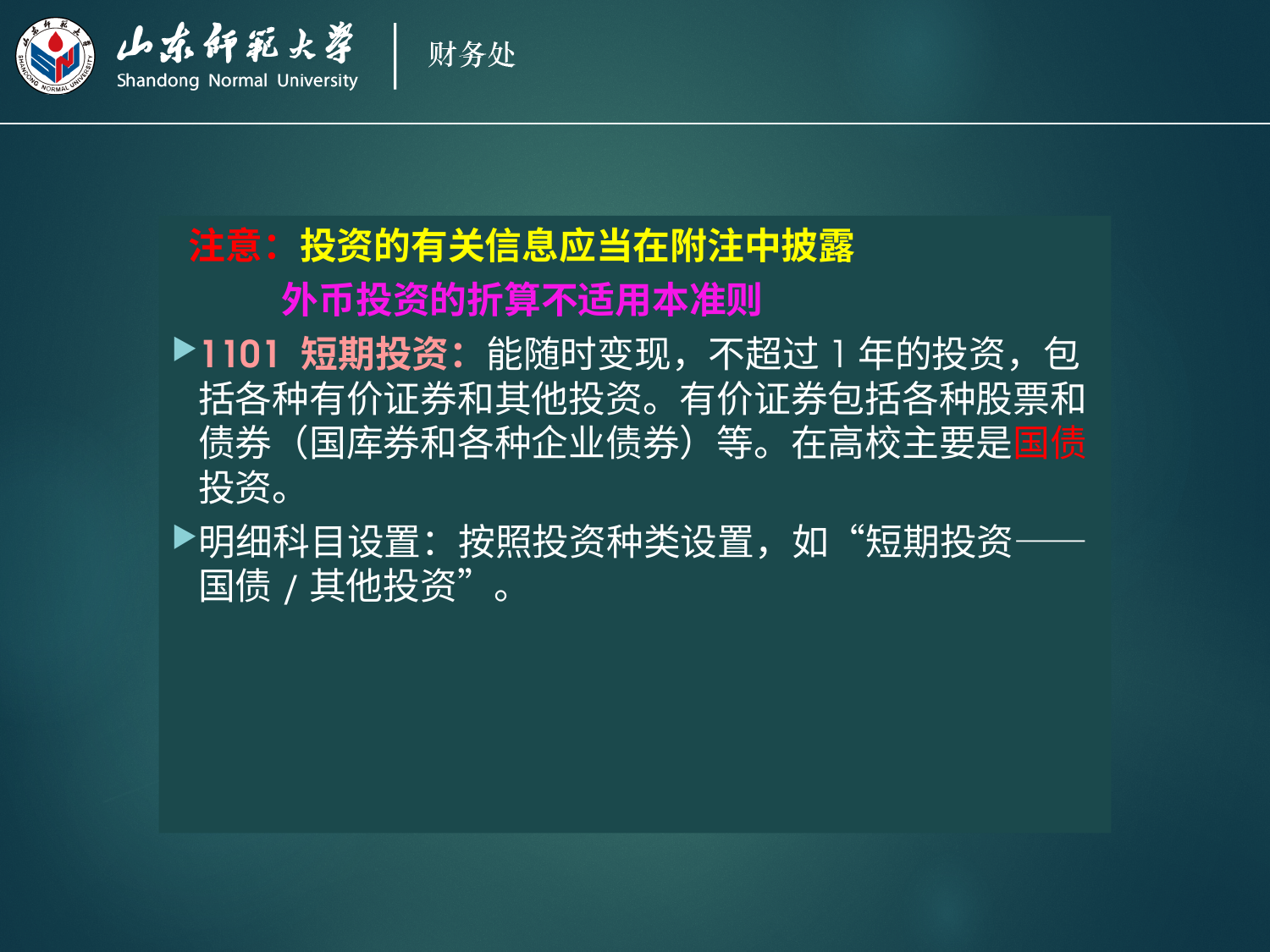

注意：投资的有关信息应当在附注中披露
            外币投资的折算不适用本准则
1101 短期投资：能随时变现，不超过1年的投资，包括各种有价证券和其他投资。有价证券包括各种股票和债券（国库券和各种企业债券）等。在高校主要是国债投资。
明细科目设置：按照投资种类设置，如“短期投资——国债/其他投资”。